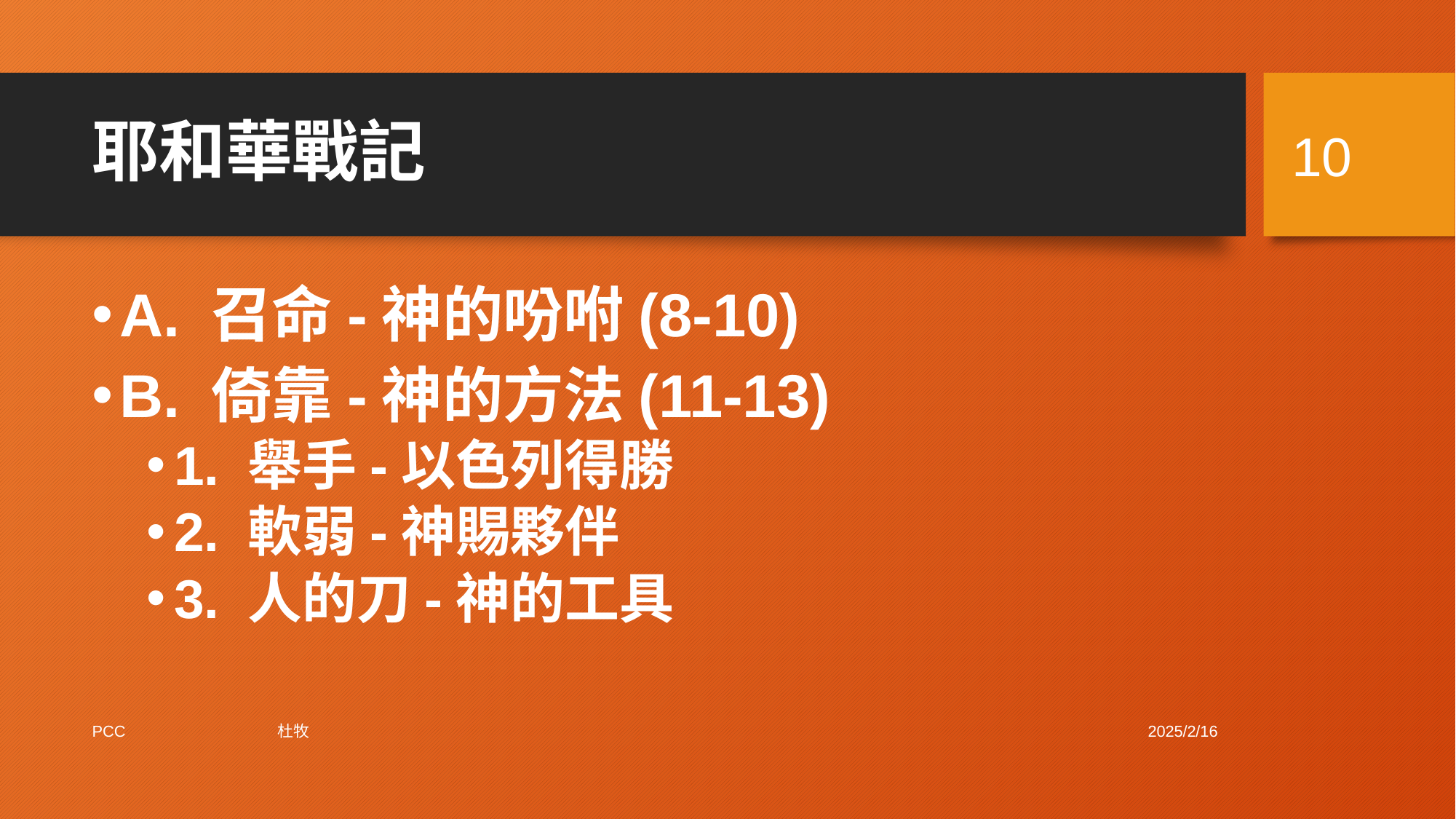

10
# 耶和華戰記
A. 召命-神的吩咐(8-10)
B. 倚靠-神的方法(11-13)
1. 舉手-以色列得勝
2. 軟弱-神賜夥伴
3. 人的刀-神的工具
2025/2/16
PCC                                  杜牧